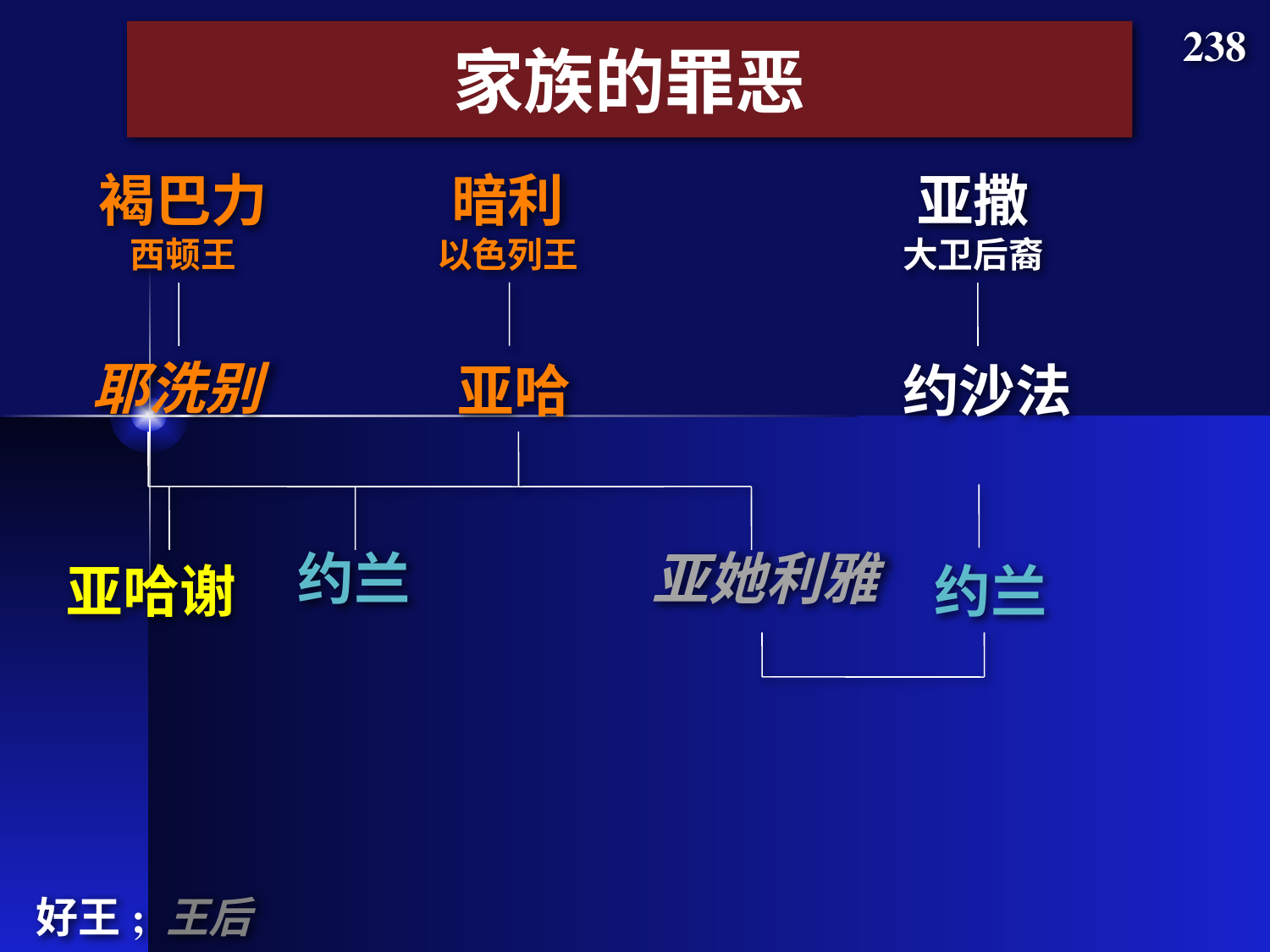

238
家族的罪恶
褐巴力
西顿王
暗利
以色列王
亚撒
大卫后裔

耶洗别
亚哈
约沙法

约兰
亚她利雅
亚哈谢
约兰

好王; 王后